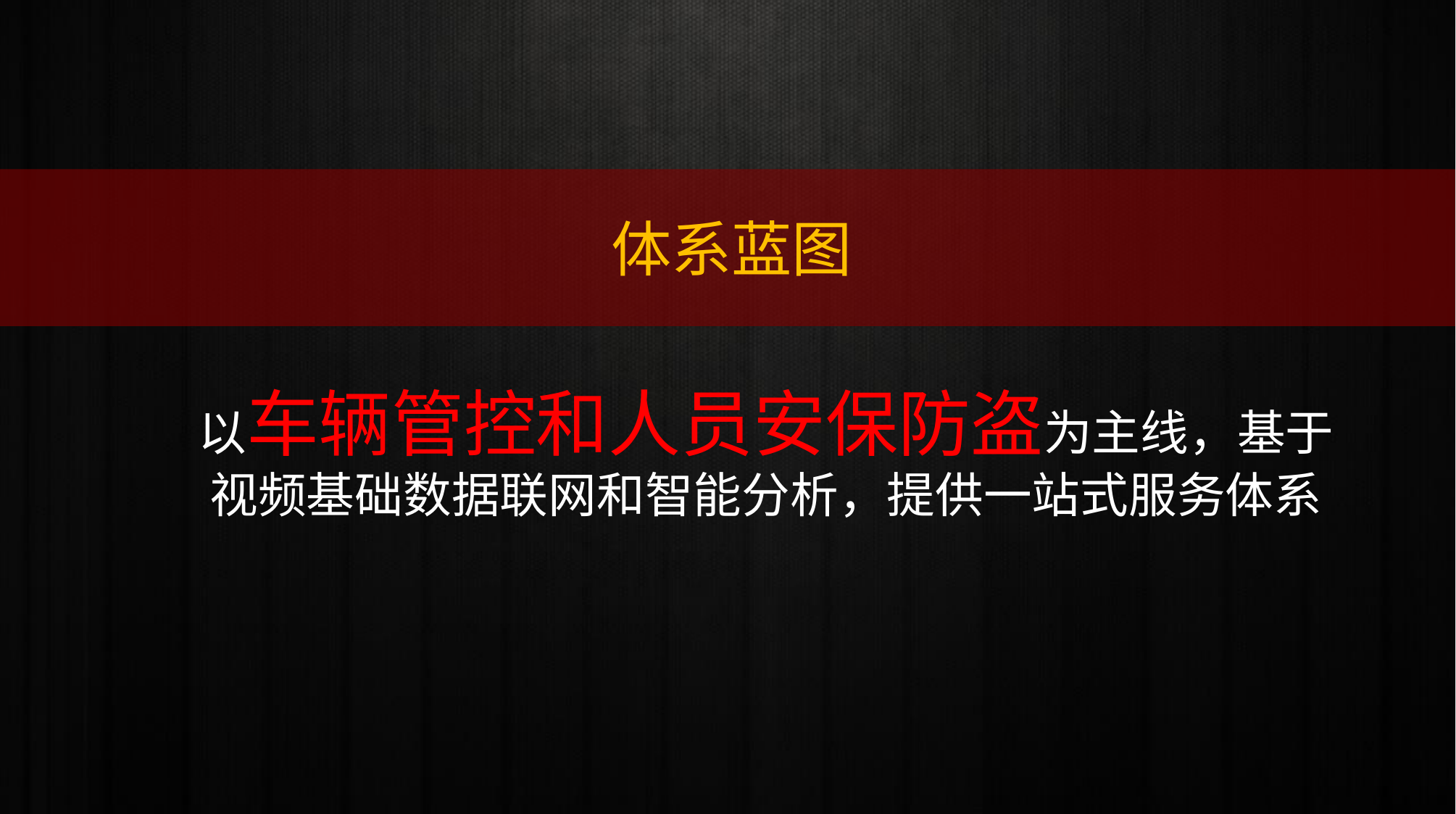

体系蓝图
以车辆管控和人员安保防盗为主线，基于视频基础数据联网和智能分析，提供一站式服务体系